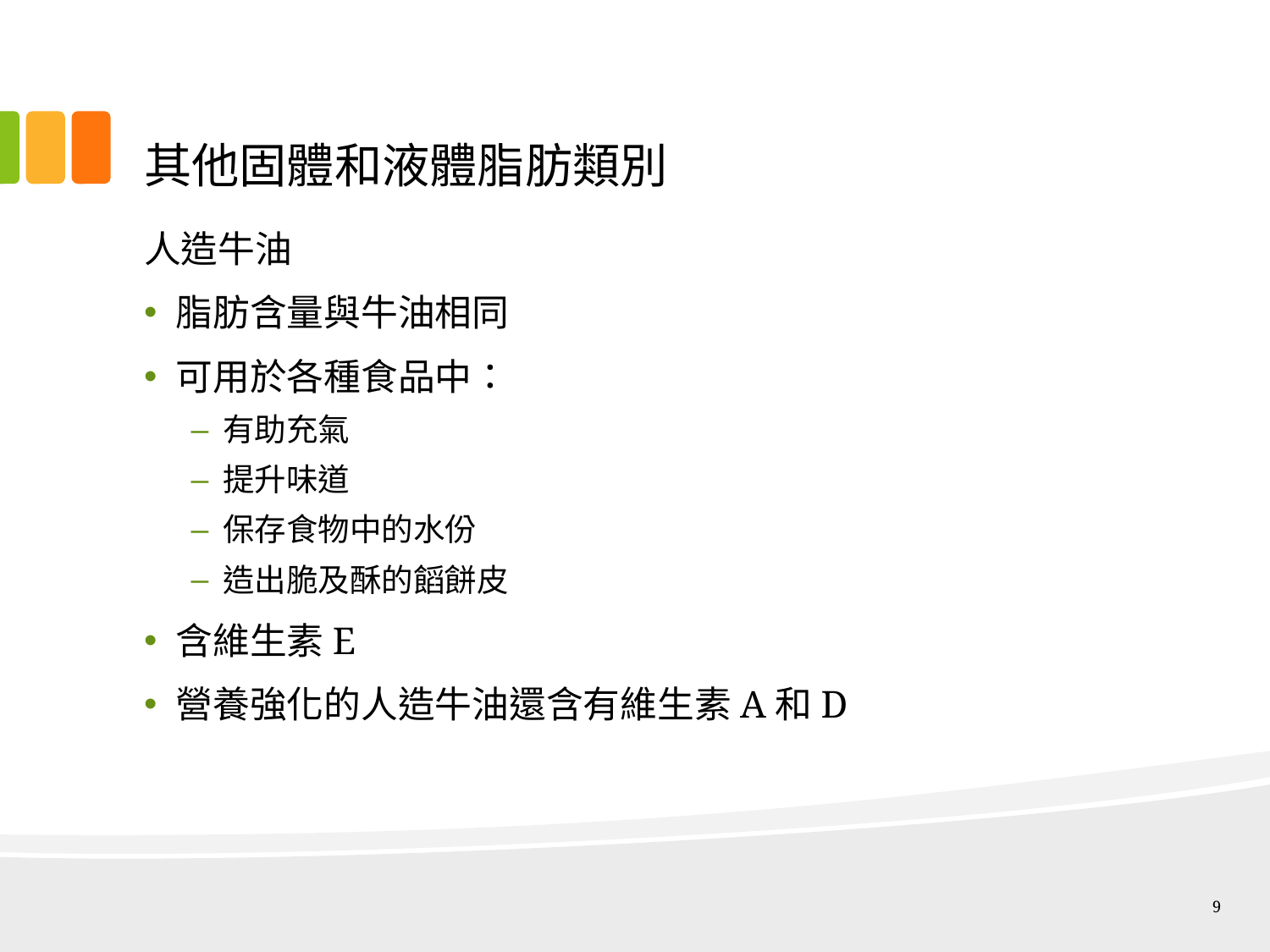

# 其他固體和液體脂肪類別
人造牛油
脂肪含量與牛油相同
可用於各種食品中：
有助充氣
提升味道
保存食物中的水份
造出脆及酥的饀餅皮
含維生素E
營養強化的人造牛油還含有維生素A和D
9